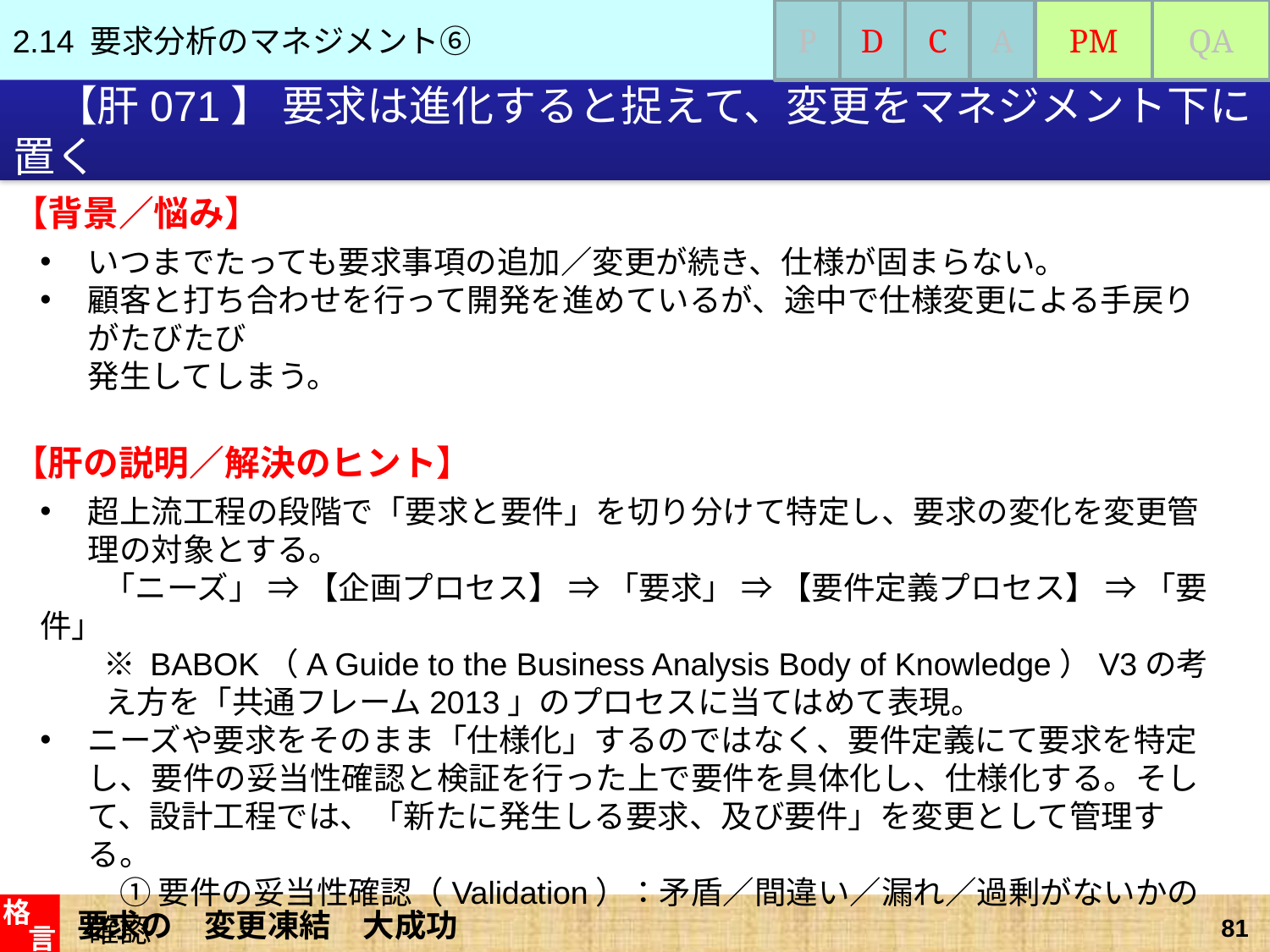

2.14 要求分析のマネジメント⑥
P
D
C
A
PM
QA
# 【肝071】 要求は進化すると捉えて、変更をマネジメント下に置く
【背景／悩み】
いつまでたっても要求事項の追加／変更が続き、仕様が固まらない。
顧客と打ち合わせを行って開発を進めているが、途中で仕様変更による手戻りがたびたび
発生してしまう。
【肝の説明／解決のヒント】
超上流工程の段階で「要求と要件」を切り分けて特定し、要求の変化を変更管理の対象とする。
　　「ニーズ」 ⇒ 【企画プロセス】 ⇒ 「要求」 ⇒ 【要件定義プロセス】 ⇒ 「要件」
　　※ BABOK（A Guide to the Business Analysis Body of Knowledge）V3の考
        え方を「共通フレーム2013」のプロセスに当てはめて表現。
ニーズや要求をそのまま「仕様化」するのではなく、要件定義にて要求を特定し、要件の妥当性確認と検証を行った上で要件を具体化し、仕様化する。そして、設計工程では、「新たに発生しる要求、及び要件」を変更として管理する。
　① 要件の妥当性確認（Validation）：矛盾／間違い／漏れ／過剰がないかの確認
　② 要件の検証（Verification）　　 　：非曖昧さ／検証し易さ／変更し易さの確認
要求の　変更凍結　大成功
格
言
81